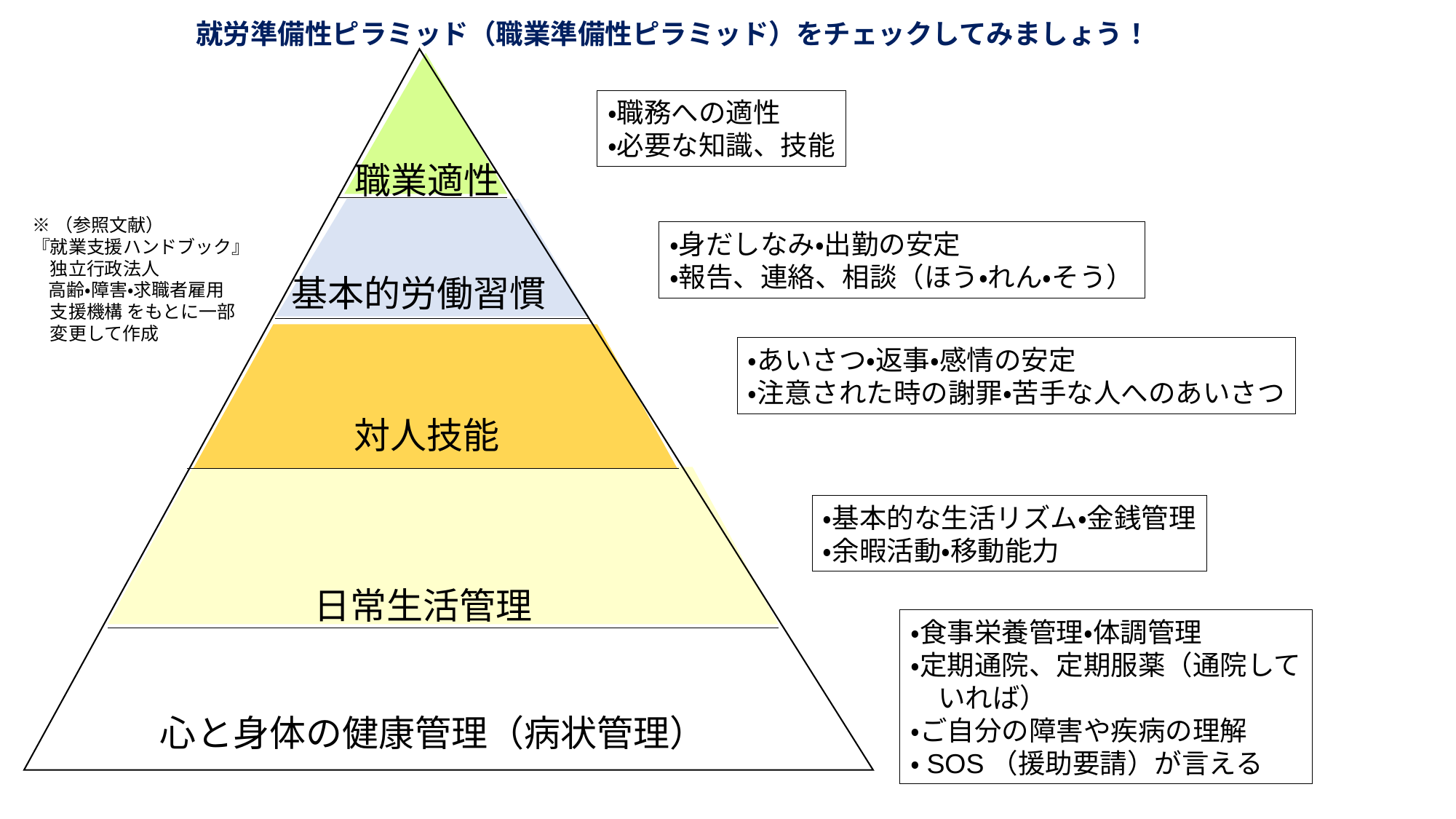

就労準備性ピラミッド（職業準備性ピラミッド）をチェックしてみましょう！

※（参照文献）
『就業支援ハンドブック』
　独立行政法人
   高齢・障害・求職者雇用
　支援機構 をもとに一部
　変更して作成

・職務への適性
・必要な知識、技能
職業適性

・身だしなみ・出勤の安定
・報告、連絡、相談（ほう・れん・そう）
基本的労働習慣

・あいさつ・返事・感情の安定
・注意された時の謝罪・苦手な人へのあいさつ
対人技能

・基本的な生活リズム・金銭管理
・余暇活動・移動能力
日常生活管理
・食事栄養管理・体調管理
・定期通院、定期服薬（通院して
　いれば）
・ご自分の障害や疾病の理解
・SOS（援助要請）が言える
心と身体の健康管理（病状管理）